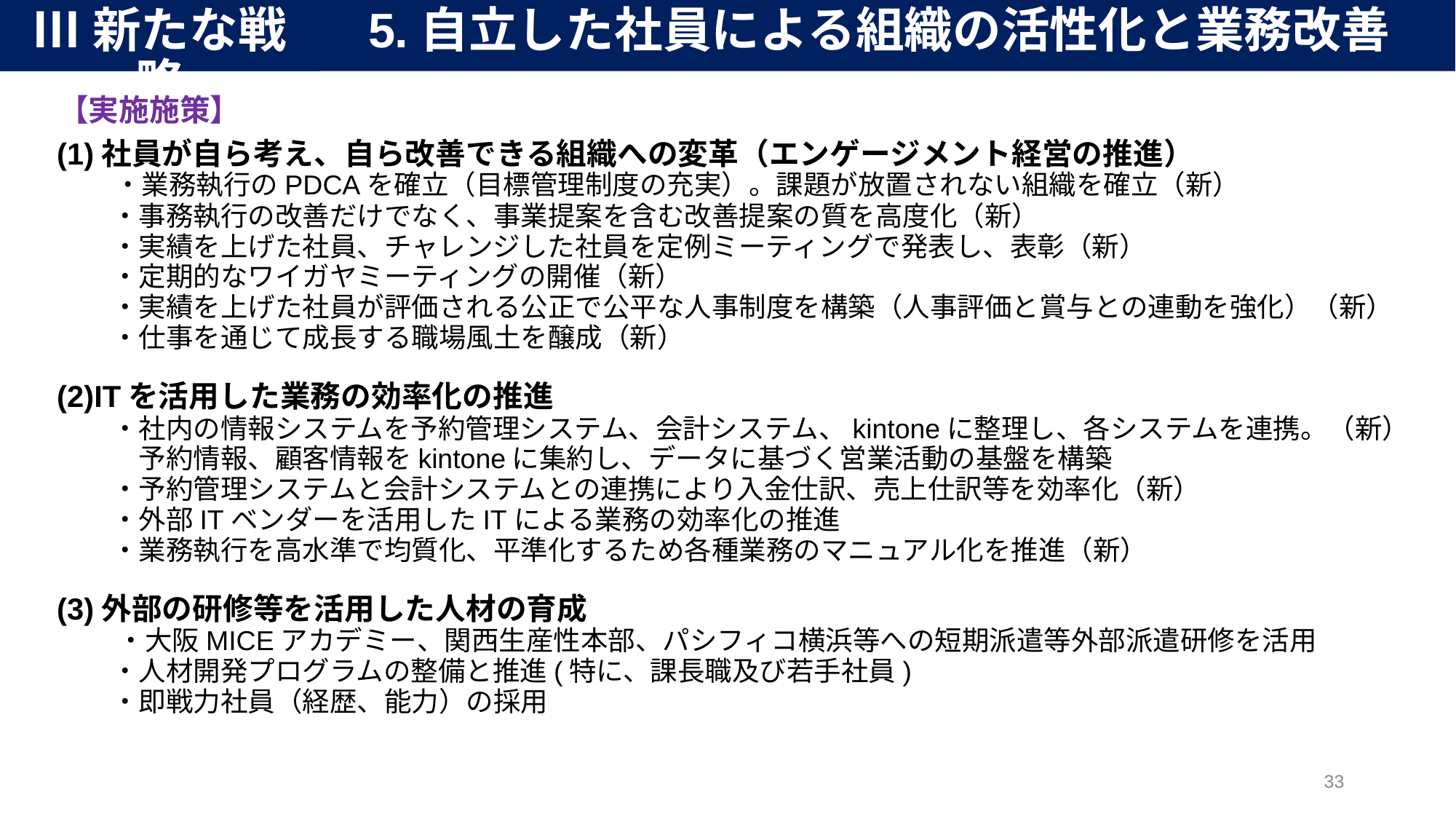

5.自立した社員による組織の活性化と業務改善
Ⅲ新たな戦略
【実施施策】
(1)社員が自ら考え、自ら改善できる組織への変革（エンゲージメント経営の推進）
　　・業務執行のPDCAを確立（目標管理制度の充実）。課題が放置されない組織を確立（新）
　　・事務執行の改善だけでなく、事業提案を含む改善提案の質を高度化（新）
　　・実績を上げた社員、チャレンジした社員を定例ミーティングで発表し、表彰（新）
　　・定期的なワイガヤミーティングの開催（新）
　　・実績を上げた社員が評価される公正で公平な人事制度を構築（人事評価と賞与との連動を強化）（新）
　　・仕事を通じて成長する職場風土を醸成（新）

(2)ITを活用した業務の効率化の推進
　　・社内の情報システムを予約管理システム、会計システム、kintoneに整理し、各システムを連携。（新）
　　　予約情報、顧客情報をkintoneに集約し、データに基づく営業活動の基盤を構築
　　・予約管理システムと会計システムとの連携により入金仕訳、売上仕訳等を効率化（新）
　　・外部ITベンダーを活用したITによる業務の効率化の推進
　　・業務執行を高水準で均質化、平準化するため各種業務のマニュアル化を推進（新）

(3)外部の研修等を活用した人材の育成
　　・大阪MICEアカデミー、関西生産性本部、パシフィコ横浜等への短期派遣等外部派遣研修を活用
　　・人材開発プログラムの整備と推進(特に、課長職及び若手社員)
　　・即戦力社員（経歴、能力）の採用
33